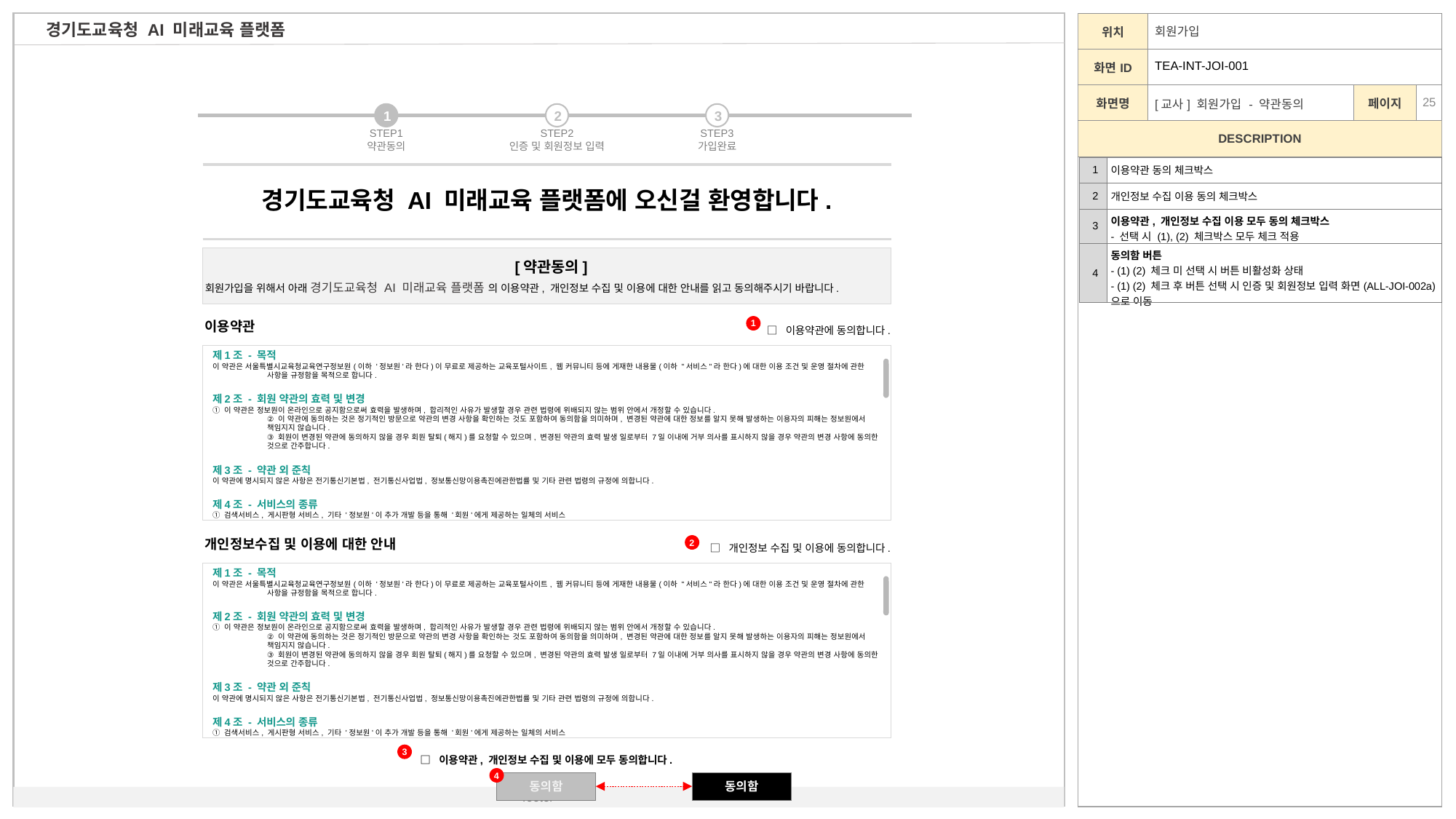

|  | 회원가입 |  |  |
| --- | --- | --- | --- |
|  | TEA-INT-JOI-001 |  |  |
|  | [교사] 회원가입 - 약관동의 |  |  |
경기도교육청 AI 미래교육 플랫폼
1
2
3
STEP2
인증 및 회원정보 입력
STEP3
가입완료
STEP1
약관동의
| 1 | 이용약관 동의 체크박스 |
| --- | --- |
| 2 | 개인정보 수집 이용 동의 체크박스 |
| 3 | 이용약관, 개인정보 수집 이용 모두 동의 체크박스 - 선택 시 (1), (2) 체크박스 모두 체크 적용 |
| 4 | 동의함 버튼 - (1) (2) 체크 미 선택 시 버튼 비활성화 상태 - (1) (2) 체크 후 버튼 선택 시 인증 및 회원정보 입력 화면(ALL-JOI-002a)으로 이동 |
경기도교육청 AI 미래교육 플랫폼에 오신걸 환영합니다.

[약관동의]
회원가입을 위해서 아래 경기도교육청 AI 미래교육 플랫폼 의 이용약관, 개인정보 수집 및 이용에 대한 안내를 읽고 동의해주시기 바랍니다.
이용약관
1
□  이용약관에 동의합니다.

제1조 - 목적
이 약관은 서울특별시교육청교육연구정보원(이하 '정보원'라 한다)이 무료로 제공하는 교육포털사이트, 웹 커뮤니티 등에 게재한 내용물(이하 "서비스"라 한다)에 대한 이용 조건 및 운영 절차에 관한 사항을 규정함을 목적으로 합니다.

제2조 - 회원 약관의 효력 및 변경
① 이 약관은 정보원이 온라인으로 공지함으로써 효력을 발생하며, 합리적인 사유가 발생할 경우 관련 법령에 위배되지 않는 범위 안에서 개정할 수 있습니다.
② 이 약관에 동의하는 것은 정기적인 방문으로 약관의 변경 사항을 확인하는 것도 포함하여 동의함을 의미하며, 변경된 약관에 대한 정보를 알지 못해 발생하는 이용자의 피해는 정보원에서 책임지지 않습니다.
③ 회원이 변경된 약관에 동의하지 않을 경우 회원 탈퇴(해지)를 요청할 수 있으며, 변경된 약관의 효력 발생 일로부터 7일 이내에 거부 의사를 표시하지 않을 경우 약관의 변경 사항에 동의한 것으로 간주합니다.

제3조 - 약관 외 준칙
이 약관에 명시되지 않은 사항은 전기통신기본법, 전기통신사업법, 정보통신망이용촉진에관한법률 및 기타 관련 법령의 규정에 의합니다.

제4조 - 서비스의 종류
① 검색서비스, 게시판형 서비스, 기타 '정보원'이 추가 개발 등을 통해 '회원'에게 제공하는 일체의 서비스

개인정보수집 및 이용에 대한 안내
2
□  개인정보 수집 및 이용에 동의합니다.

제1조 - 목적
이 약관은 서울특별시교육청교육연구정보원(이하 '정보원'라 한다)이 무료로 제공하는 교육포털사이트, 웹 커뮤니티 등에 게재한 내용물(이하 "서비스"라 한다)에 대한 이용 조건 및 운영 절차에 관한 사항을 규정함을 목적으로 합니다.

제2조 - 회원 약관의 효력 및 변경
① 이 약관은 정보원이 온라인으로 공지함으로써 효력을 발생하며, 합리적인 사유가 발생할 경우 관련 법령에 위배되지 않는 범위 안에서 개정할 수 있습니다.
② 이 약관에 동의하는 것은 정기적인 방문으로 약관의 변경 사항을 확인하는 것도 포함하여 동의함을 의미하며, 변경된 약관에 대한 정보를 알지 못해 발생하는 이용자의 피해는 정보원에서 책임지지 않습니다.
③ 회원이 변경된 약관에 동의하지 않을 경우 회원 탈퇴(해지)를 요청할 수 있으며, 변경된 약관의 효력 발생 일로부터 7일 이내에 거부 의사를 표시하지 않을 경우 약관의 변경 사항에 동의한 것으로 간주합니다.

제3조 - 약관 외 준칙
이 약관에 명시되지 않은 사항은 전기통신기본법, 전기통신사업법, 정보통신망이용촉진에관한법률 및 기타 관련 법령의 규정에 의합니다.

제4조 - 서비스의 종류
① 검색서비스, 게시판형 서비스, 기타 '정보원'이 추가 개발 등을 통해 '회원'에게 제공하는 일체의 서비스

3
□  이용약관, 개인정보 수집 및 이용에 모두 동의합니다.
4
동의함
동의함
footer